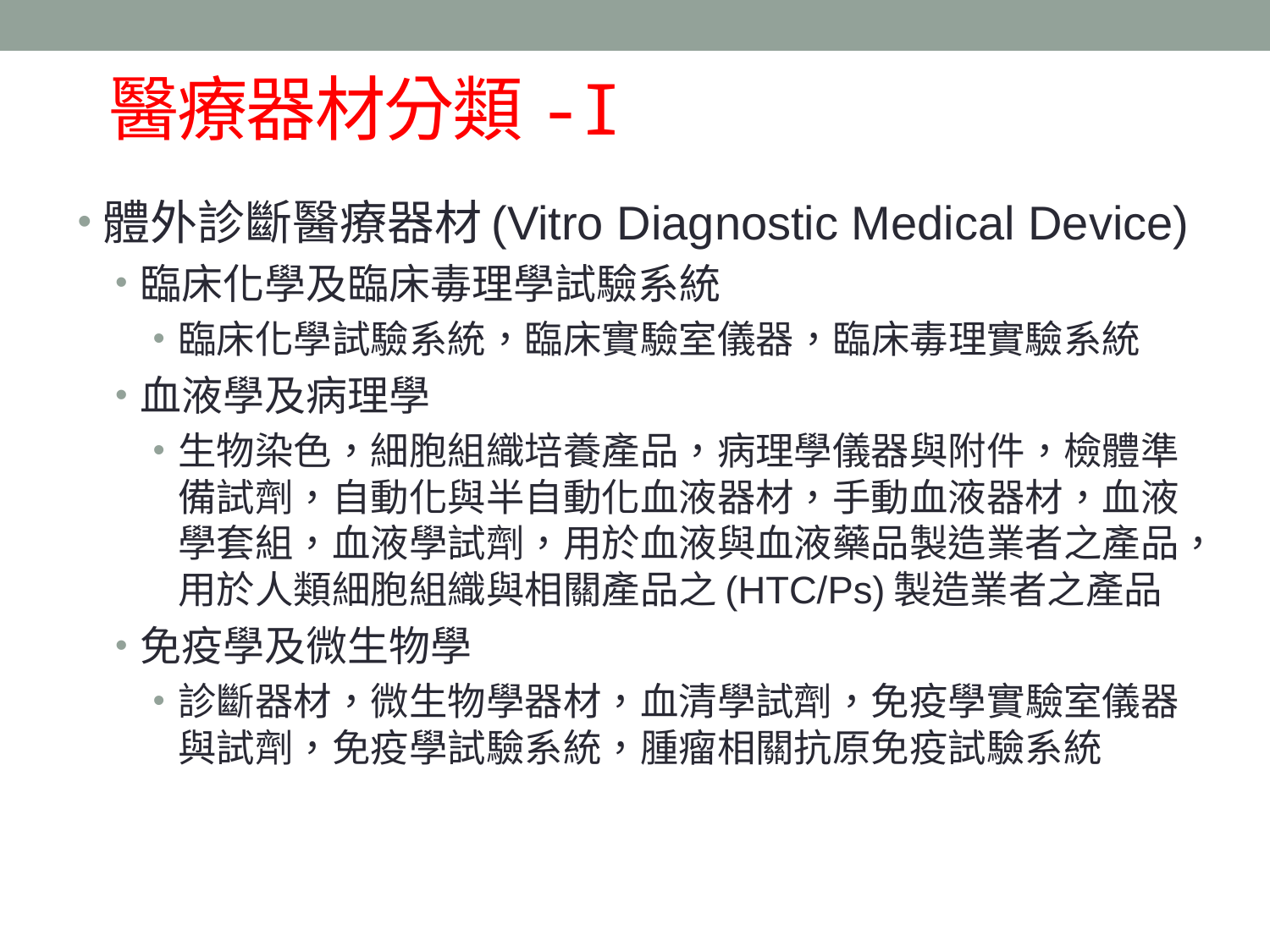

# 醫療器材分類-I
體外診斷醫療器材(Vitro Diagnostic Medical Device)
臨床化學及臨床毒理學試驗系統
臨床化學試驗系統，臨床實驗室儀器，臨床毒理實驗系統
血液學及病理學
生物染色，細胞組織培養產品，病理學儀器與附件，檢體準備試劑，自動化與半自動化血液器材，手動血液器材，血液學套組，血液學試劑，用於血液與血液藥品製造業者之產品，用於人類細胞組織與相關產品之(HTC/Ps)製造業者之產品
免疫學及微生物學
診斷器材，微生物學器材，血清學試劑，免疫學實驗室儀器與試劑，免疫學試驗系統，腫瘤相關抗原免疫試驗系統